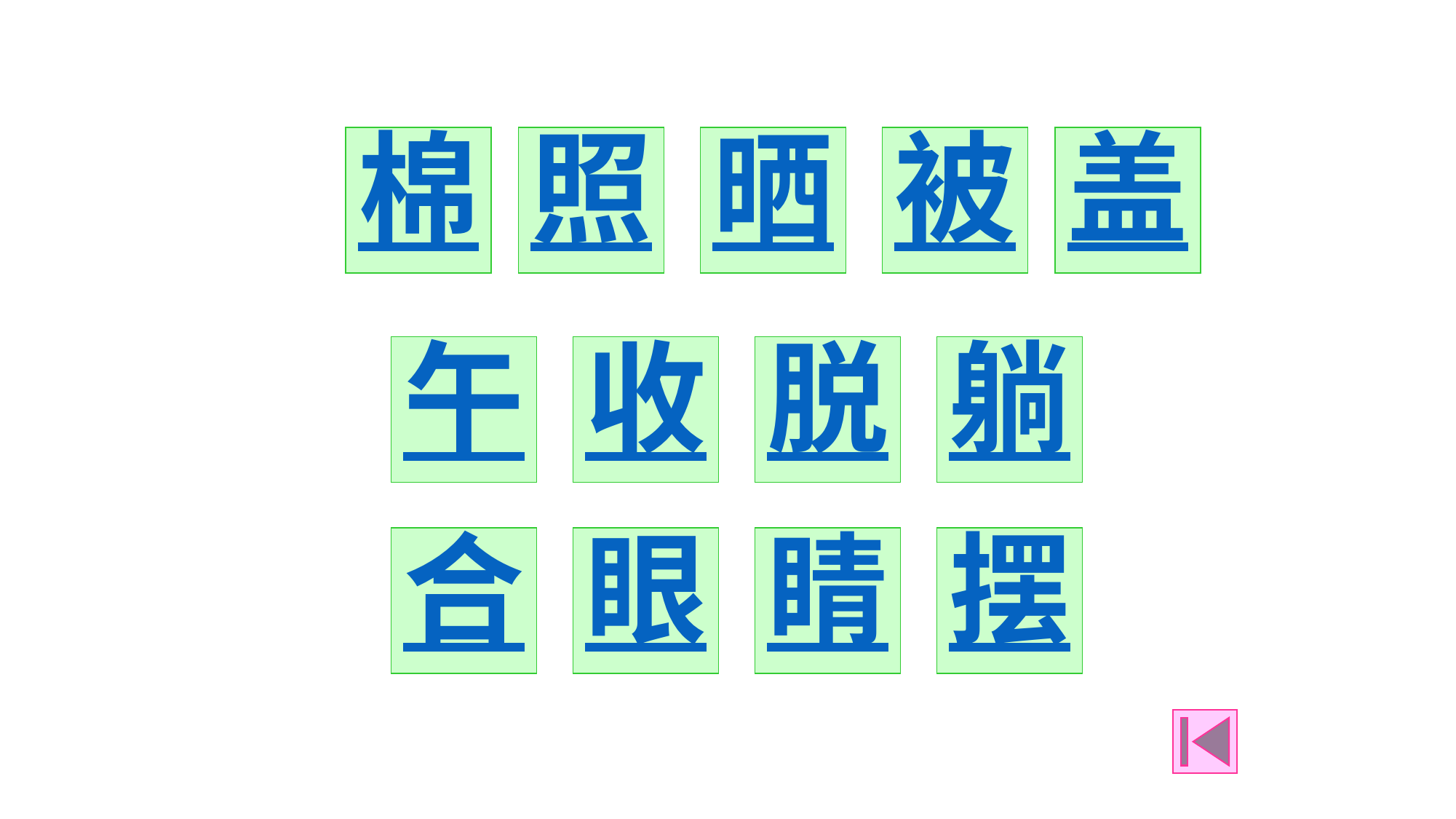

棉
照
晒
被
盖
午
收
脱
躺
合
眼
睛
摆